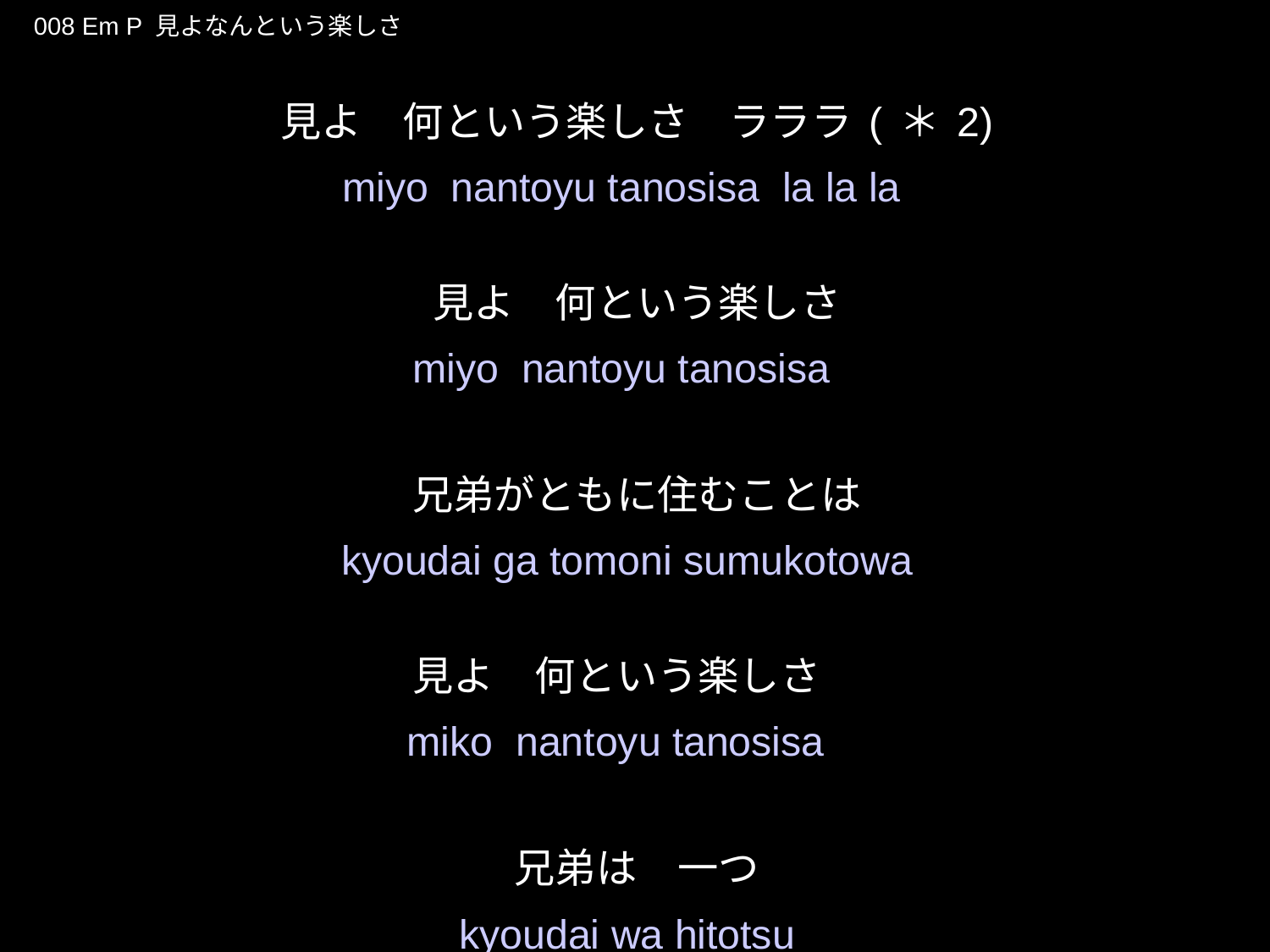

みよなんというたのしさ
★P
008 Em P 見よなんという楽しさ
見よ　何という楽しさ　ラララ(＊2)
見よ　何という楽しさ

兄弟がともに住むことは
見よ　何という楽しさ

兄弟は　一つ
★３
miyo  nantoyu tanosisa  la la la
miyo  nantoyu tanosisa

kyoudai ga tomoni sumukotowa
miko  nantoyu tanosisa

kyoudai wa hitotsu